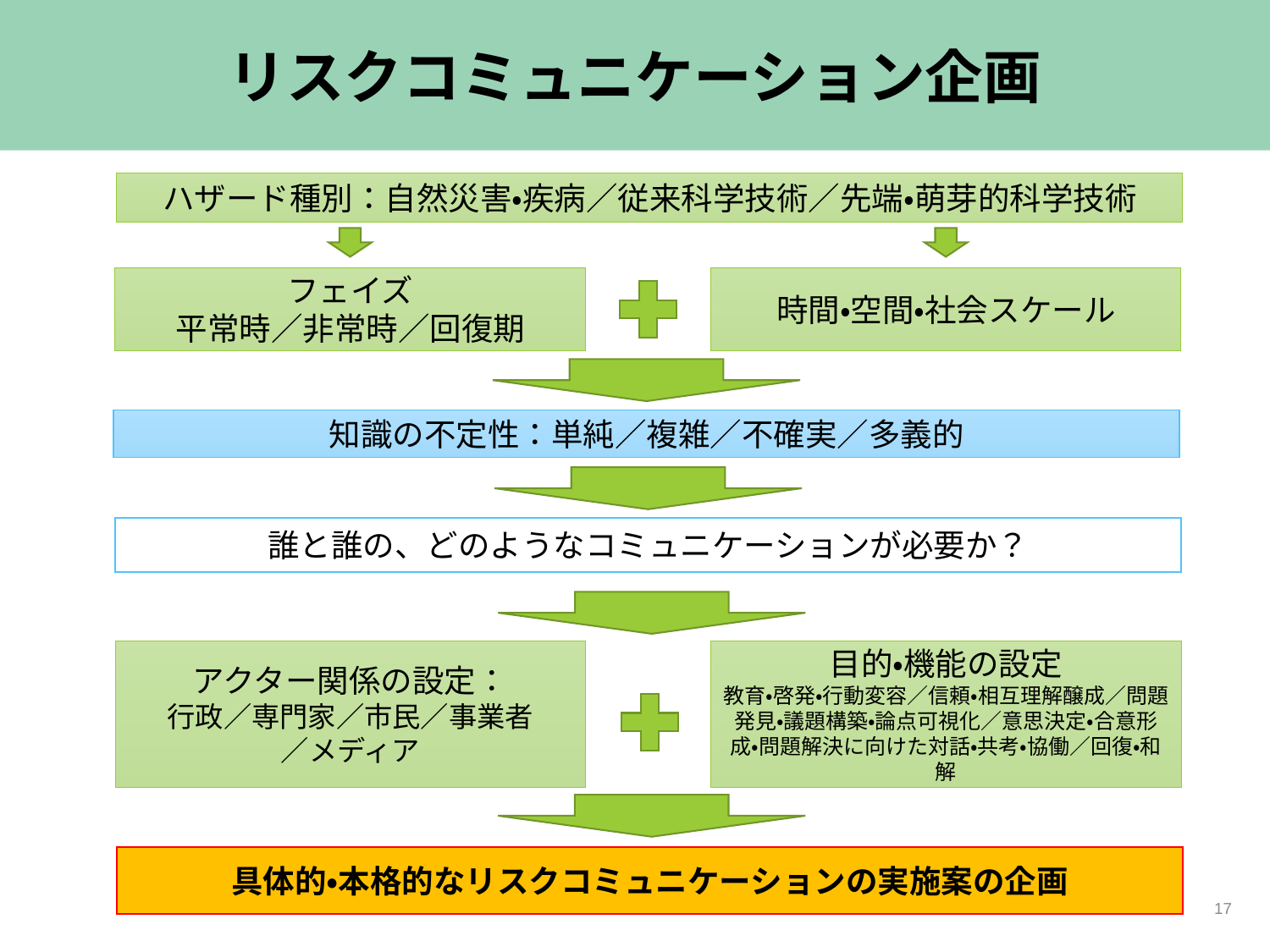

# リスクコミュニケーション企画
ハザード種別：自然災害・疾病／従来科学技術／先端・萌芽的科学技術

フェイズ
平常時／非常時／回復期
時間・空間・社会スケール

知識の不定性：単純／複雑／不確実／多義的

誰と誰の、どのようなコミュニケーションが必要か？

アクター関係の設定：
行政／専門家／市民／事業者
／メディア
目的・機能の設定
教育・啓発・行動変容／信頼・相互理解醸成／問題発見・議題構築・論点可視化／意思決定・合意形成・問題解決に向けた対話・共考・協働／回復・和解

具体的・本格的なリスクコミュニケーションの実施案の企画
17